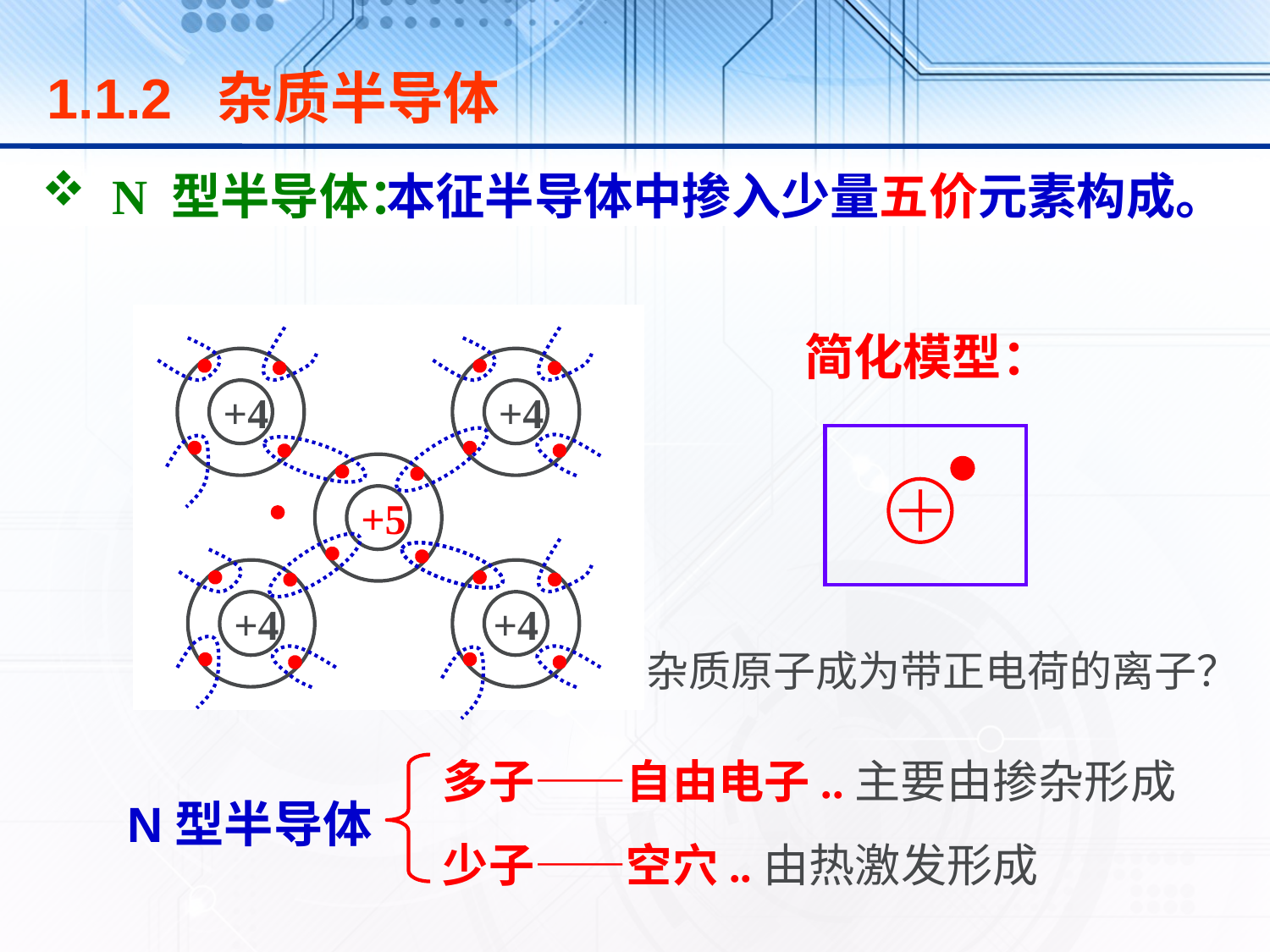

1.1.2  杂质半导体

  N 型半导体：
本征半导体中掺入少量五价元素构成。

+4

+4

+5

+4

+4

简化模型：

杂质原子成为带正电荷的离子？
多子——自由电子..主要由掺杂形成

N型半导体
少子——空穴..由热激发形成